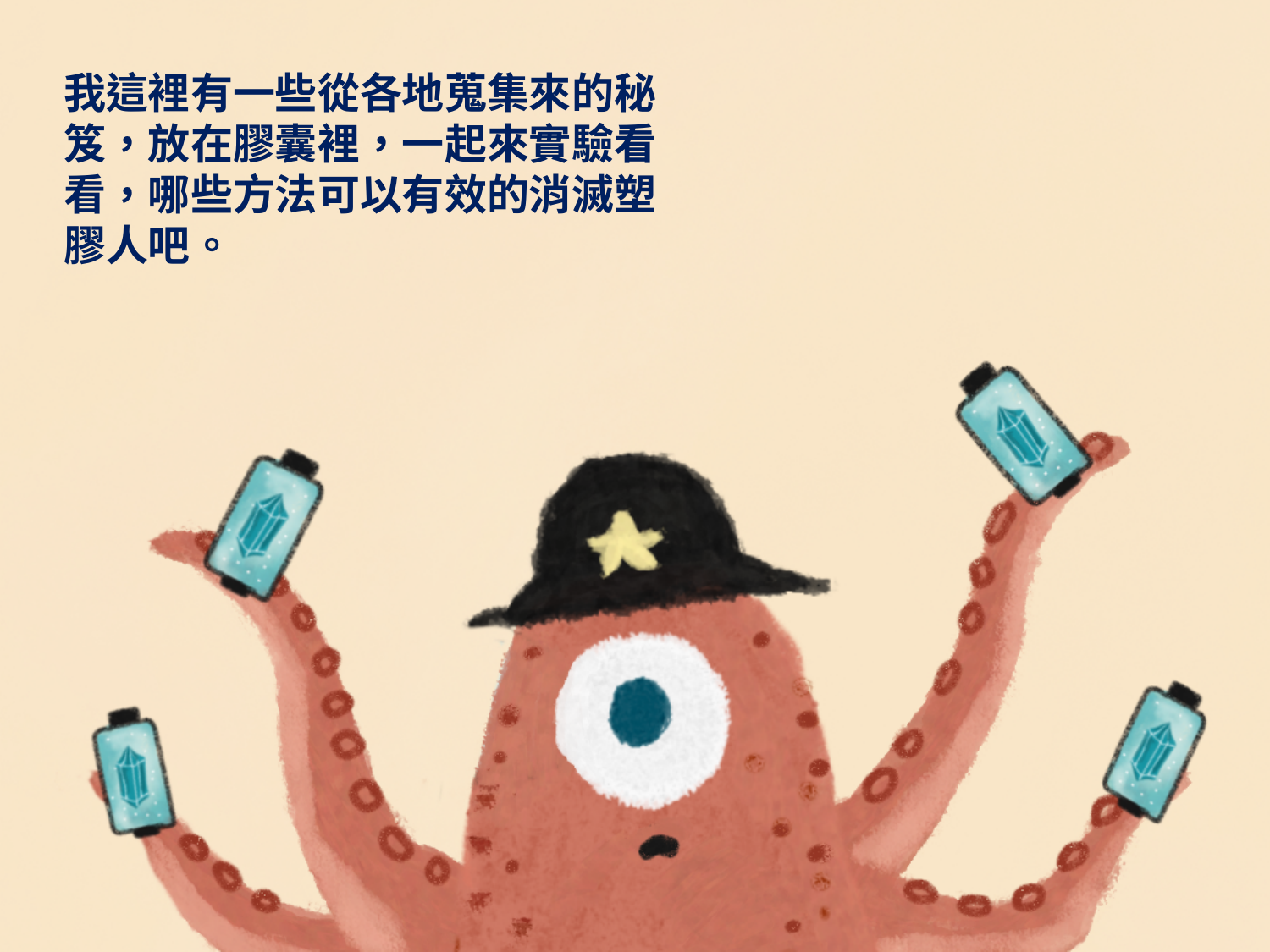

我這裡有一些從各地蒐集來的秘笈，放在膠囊裡，一起來實驗看看，哪些方法可以有效的消滅塑膠人吧。